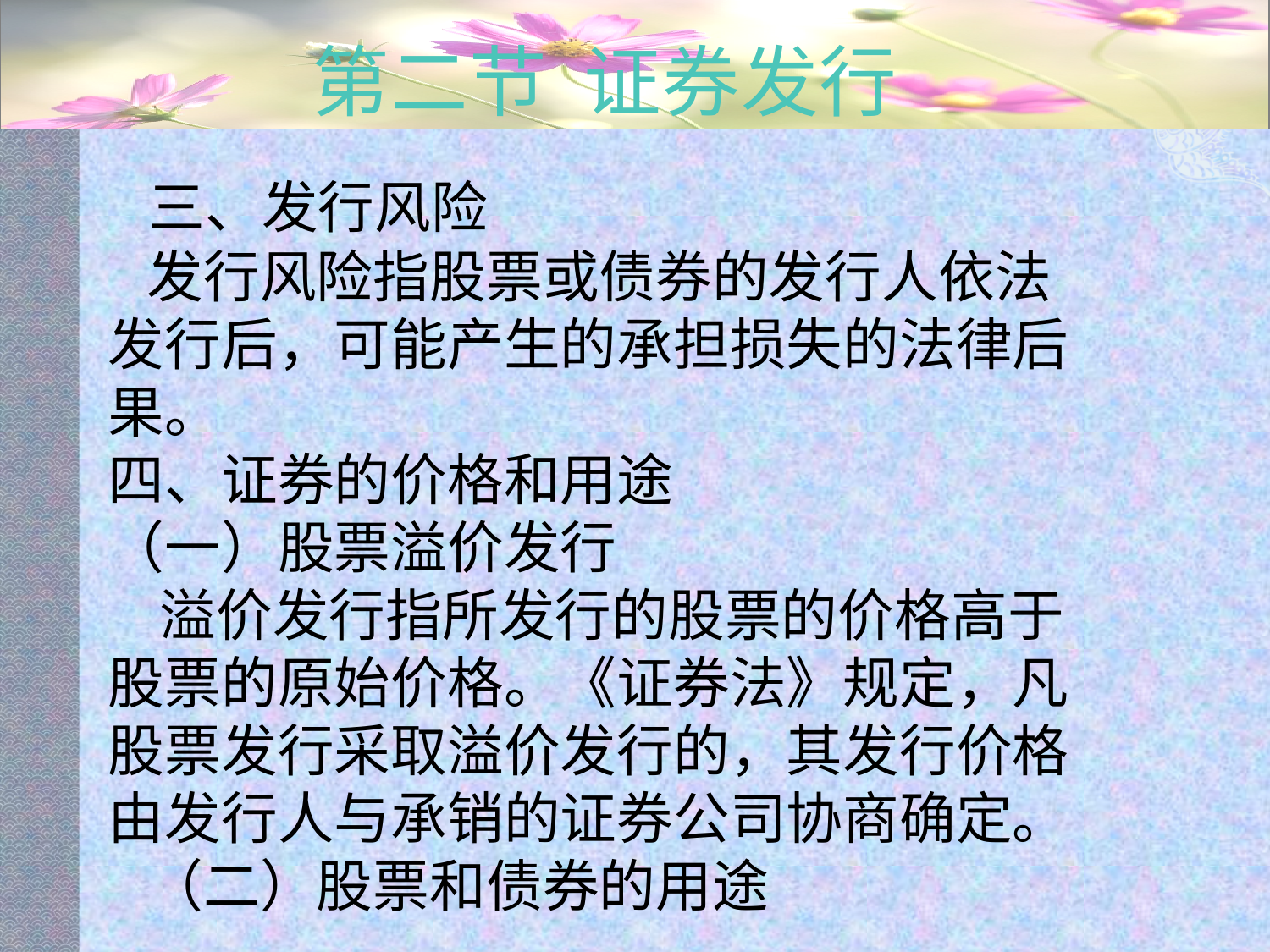

# 第二节  证券发行
  三、发行风险
  发行风险指股票或债券的发行人依法发行后，可能产生的承担损失的法律后果。
四、证券的价格和用途
（一）股票溢价发行
   溢价发行指所发行的股票的价格高于股票的原始价格。《证券法》规定，凡股票发行采取溢价发行的，其发行价格由发行人与承销的证券公司协商确定。
  （二）股票和债券的用途